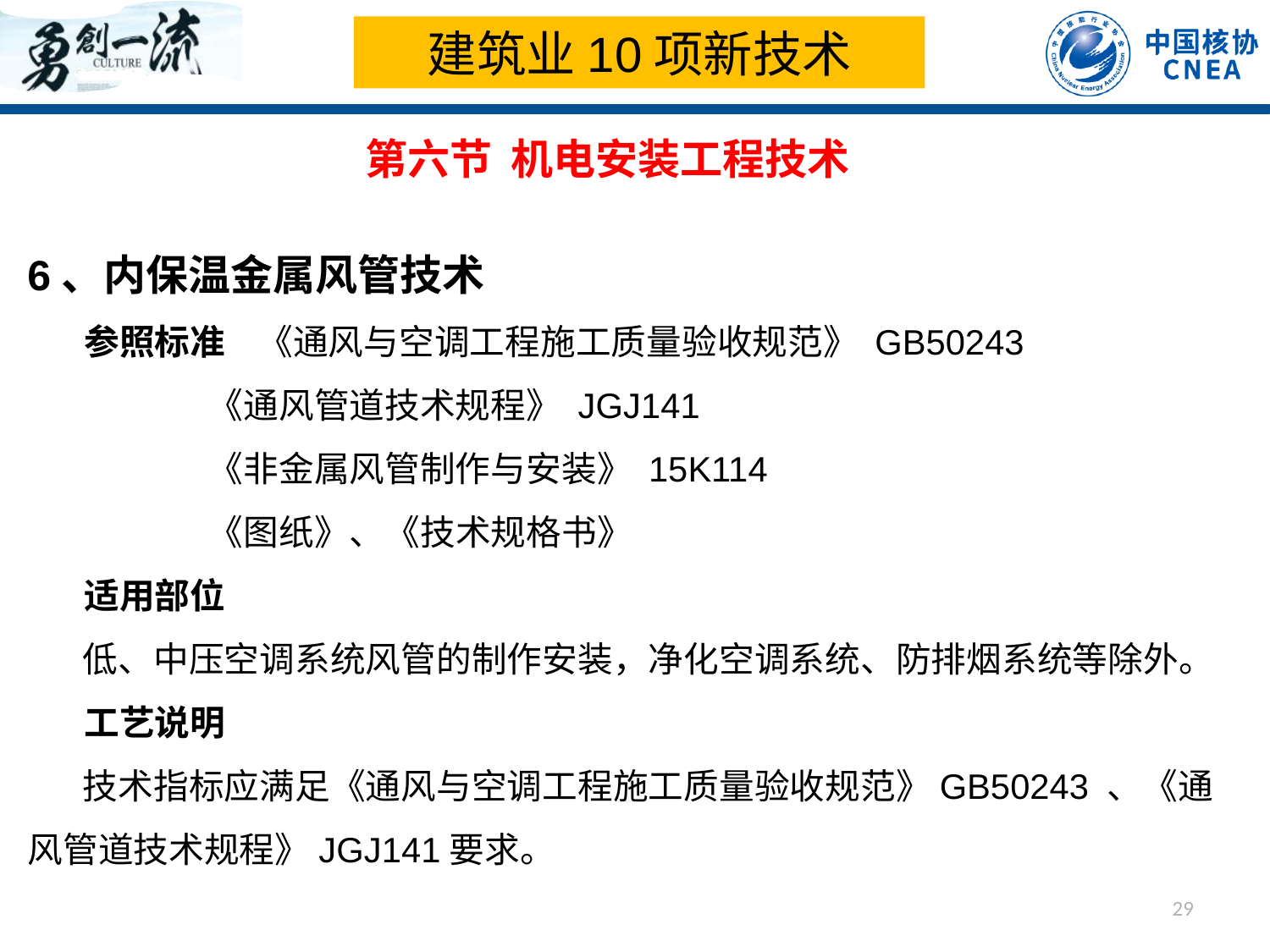

建筑业10项新技术
第六节  机电安装工程技术
6、内保温金属风管技术
      参照标准    《通风与空调工程施工质量验收规范》 GB50243
                      《通风管道技术规程》 JGJ141
                      《非金属风管制作与安装》 15K114
                      《图纸》、《技术规格书》
      适用部位
      低、中压空调系统风管的制作安装，净化空调系统、防排烟系统等除外。
      工艺说明
      技术指标应满足《通风与空调工程施工质量验收规范》GB50243 、《通风管道技术规程》JGJ141要求。

29